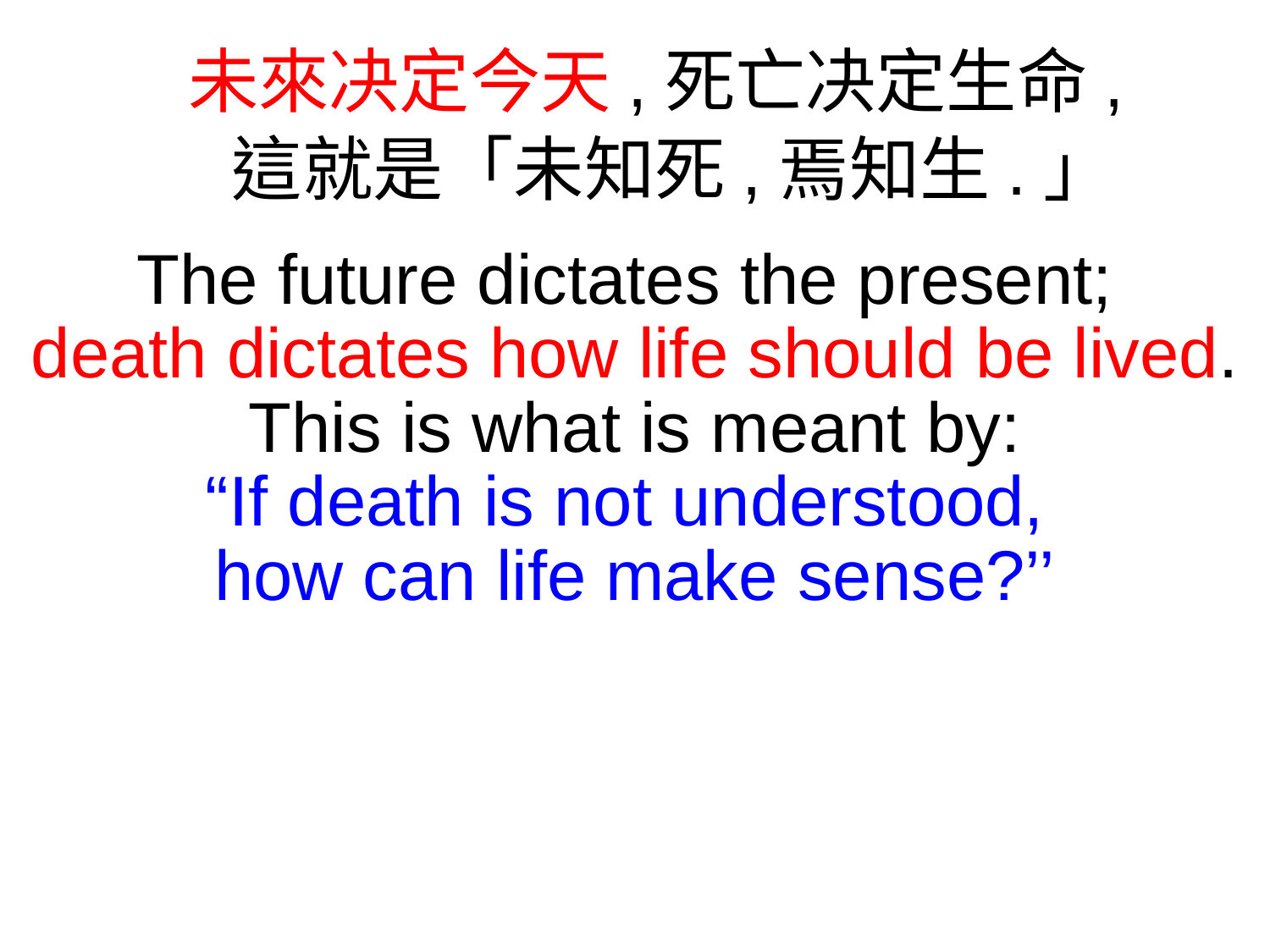

未來决定今天,死亡决定生命,
   這就是「未知死,焉知生.」
The future dictates the present;
death dictates how life should be lived. This is what is meant by:
“If death is not understood,
how can life make sense?’’